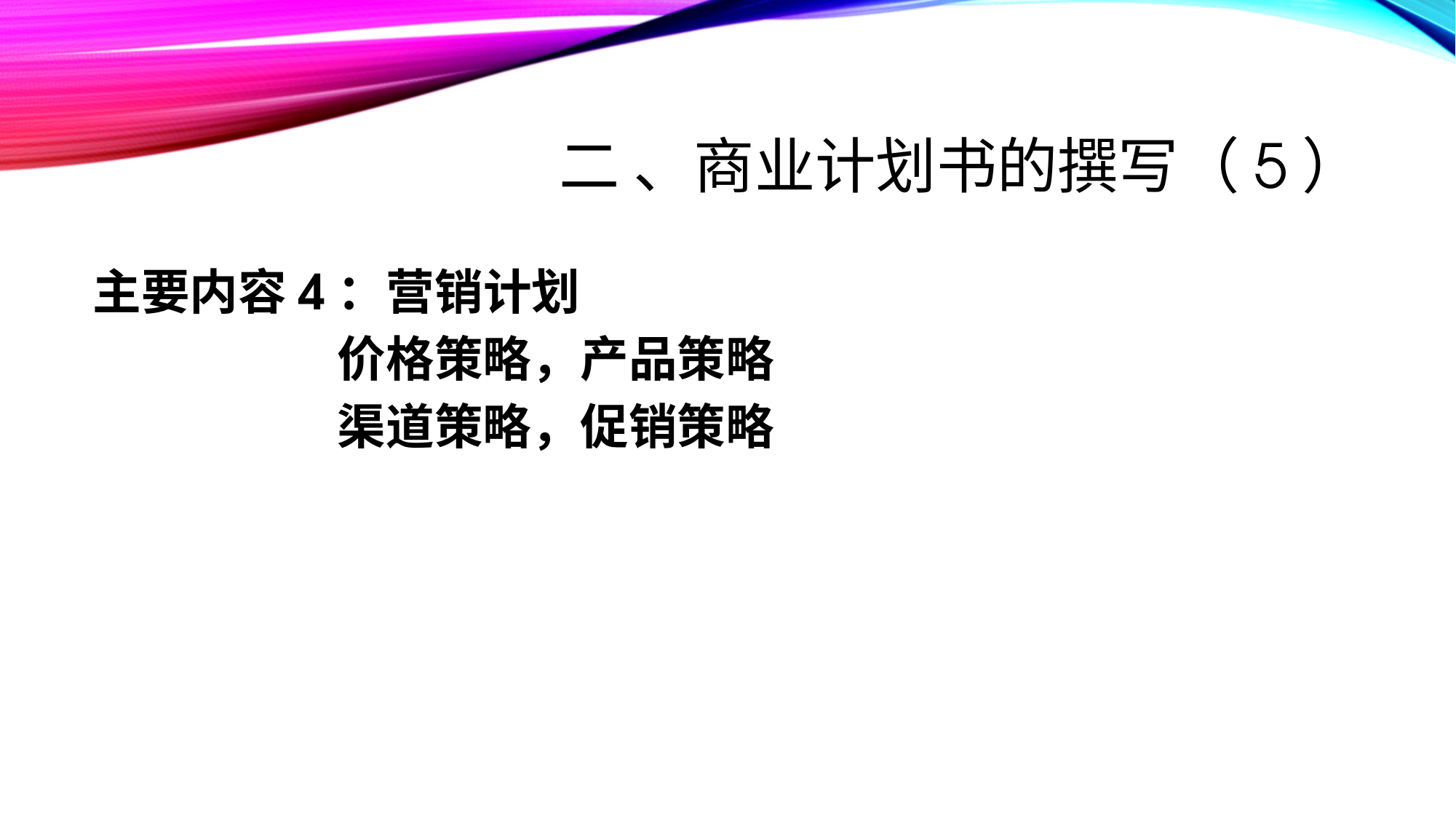

# 二 、商业计划书的撰写（5）
主要内容4：营销计划
                     价格策略，产品策略
                     渠道策略，促销策略